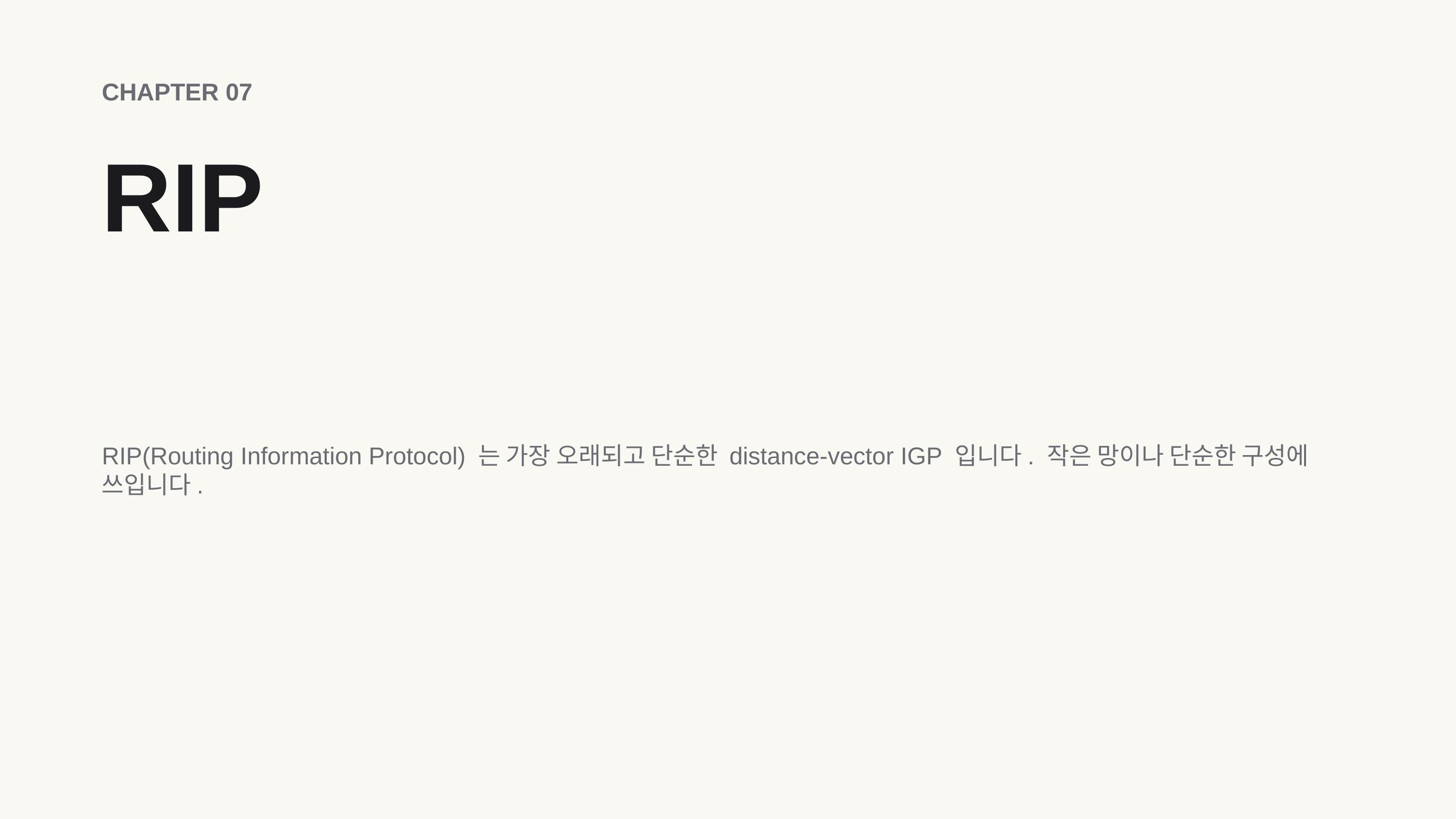

CHAPTER 07
RIP
RIP(Routing Information Protocol) 는 가장 오래되고 단순한 distance-vector IGP 입니다. 작은 망이나 단순한 구성에 쓰입니다.